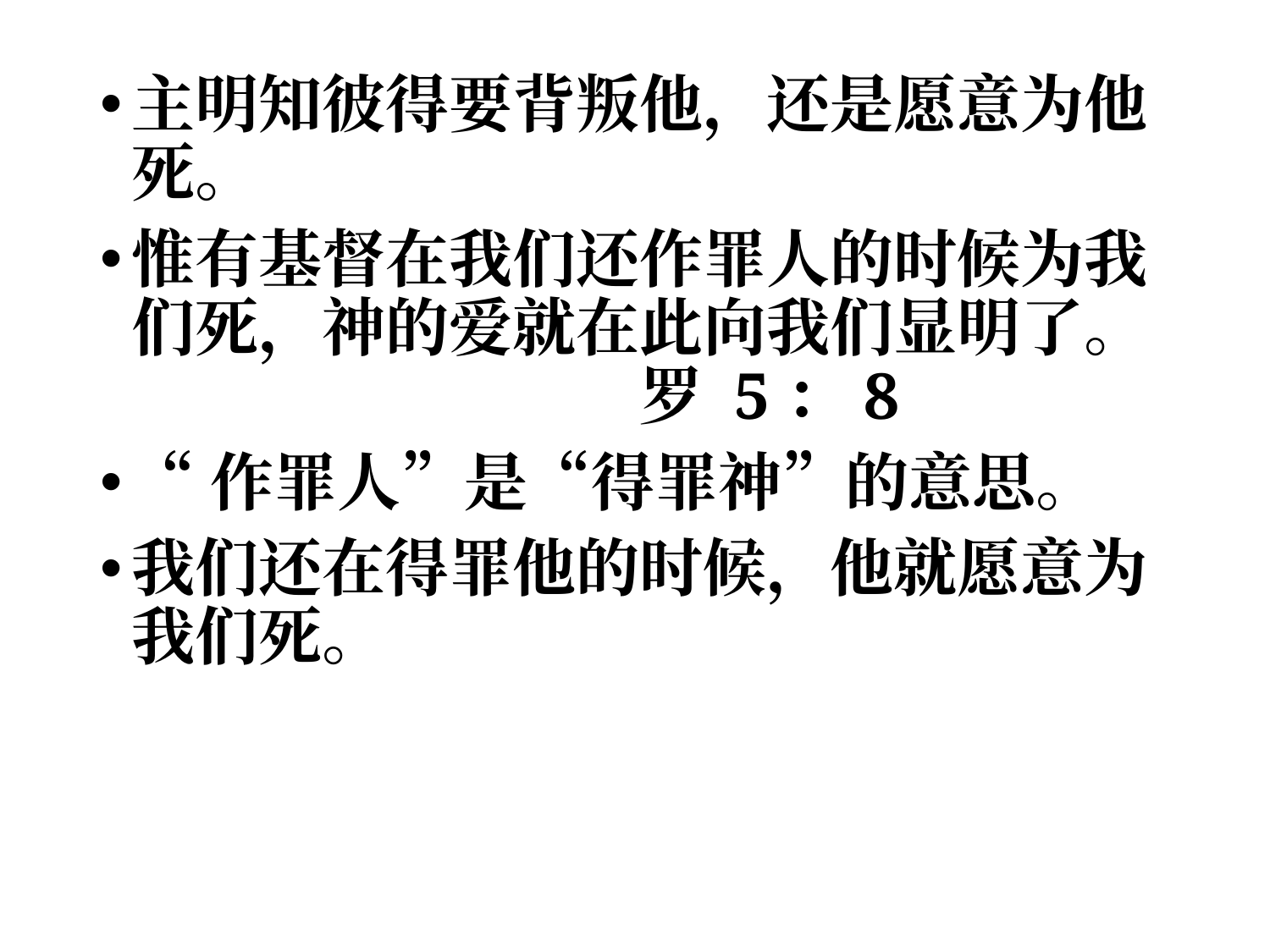

主明知彼得要背叛他，还是愿意为他死。
惟有基督在我们还作罪人的时候为我们死，神的爱就在此向我们显明了。				罗 5：8
“作罪人”是“得罪神”的意思。
我们还在得罪他的时候，他就愿意为我们死。